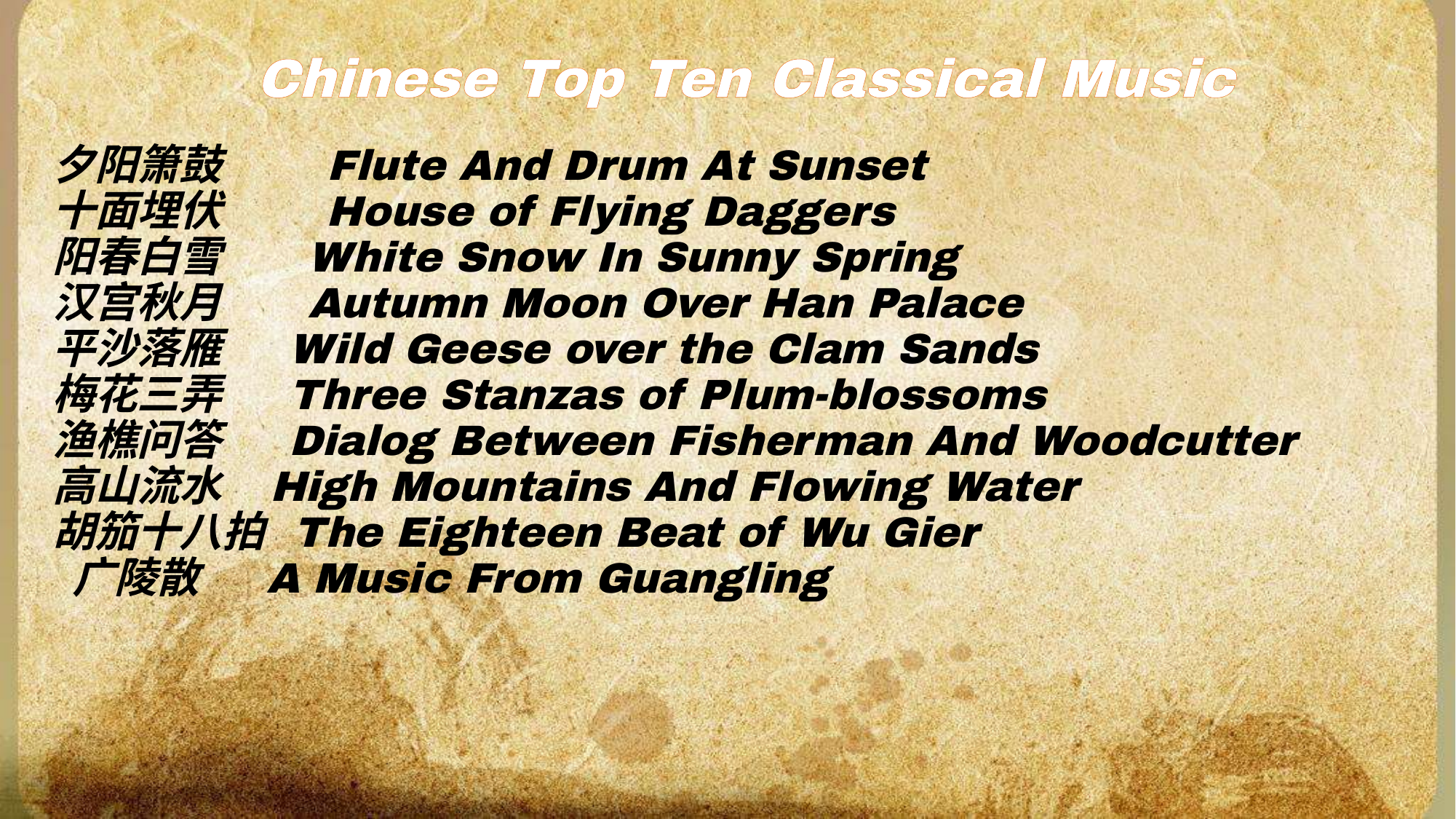

Chinese Top Ten Classical Music
夕阳箫鼓          Flute And Drum At Sunset
十面埋伏          House of Flying Daggers
阳春白雪        White Snow In Sunny Spring
汉宫秋月        Autumn Moon Over Han Palace
平沙落雁      Wild Geese over the Clam Sands
梅花三弄      Three Stanzas of Plum-blossoms
渔樵问答      Dialog Between Fisherman And Woodcutter
高山流水    High Mountains And Flowing Water
胡笳十八拍  The Eighteen Beat of Wu Gier
 广陵散      A Music From Guangling